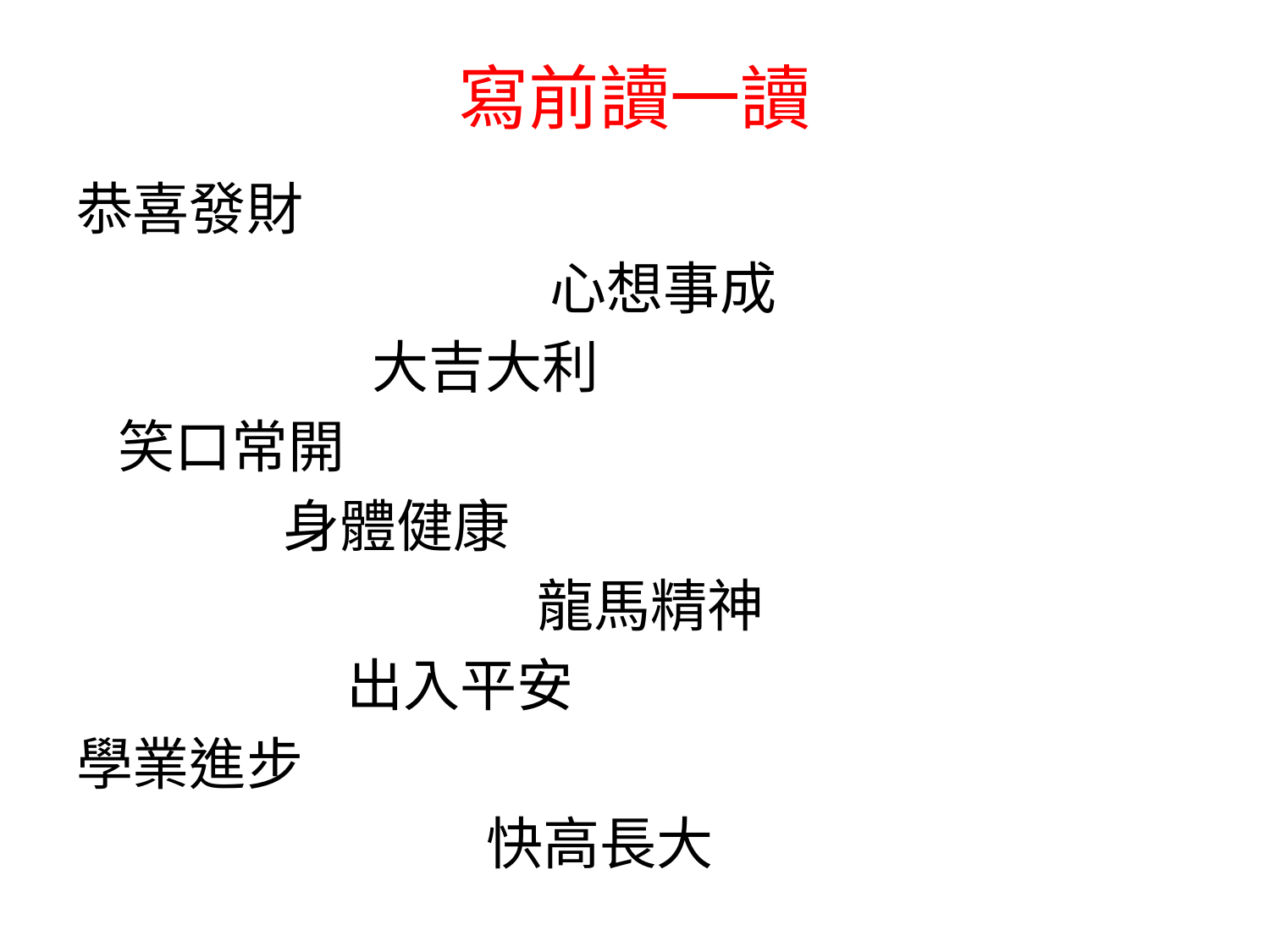

# 寫前讀一讀
恭喜發財
                                     心想事成
                       大吉大利
   笑口常開
                身體健康
                                    龍馬精神
                     出入平安
學業進步
                                快高長大